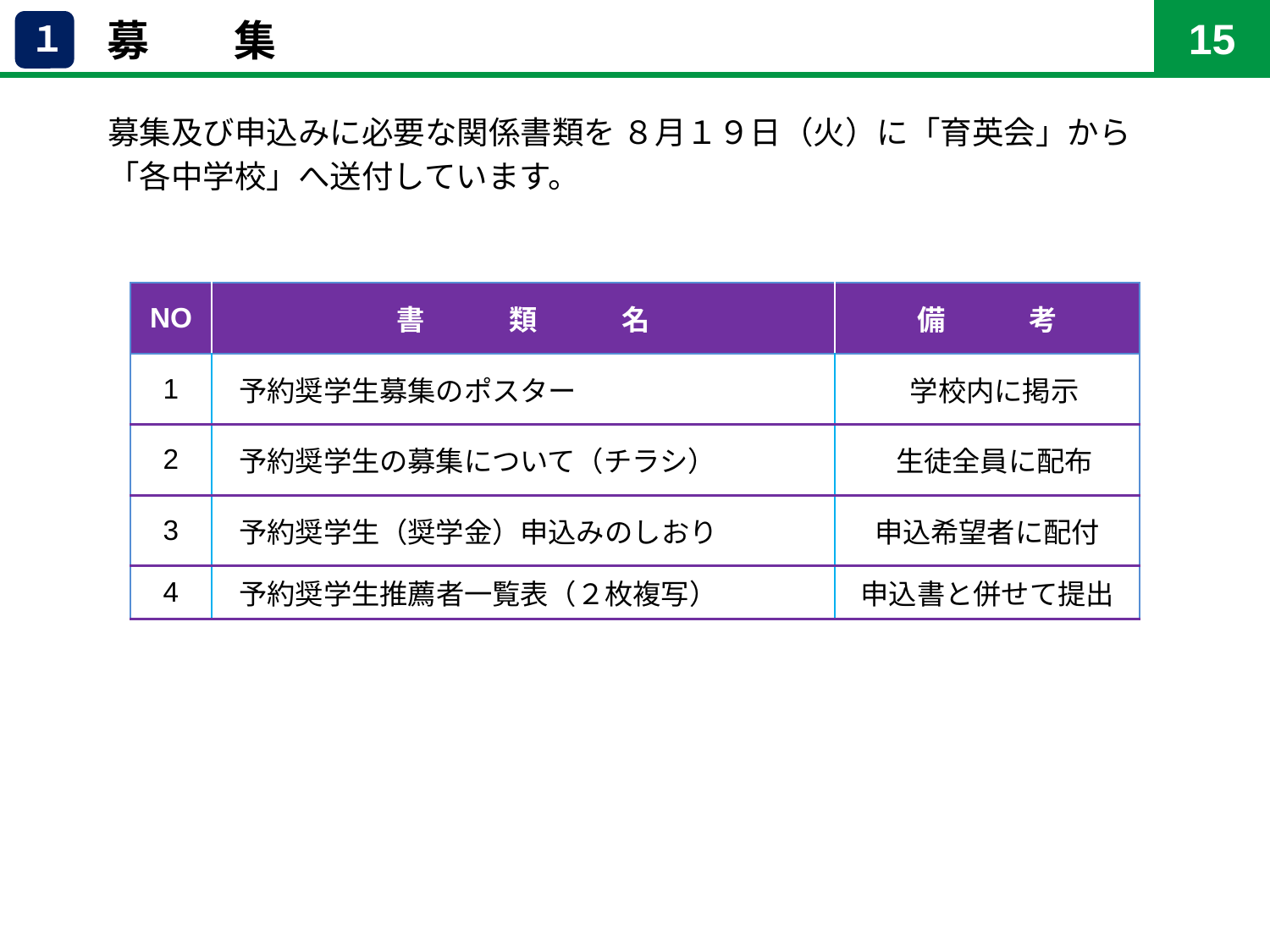

15
募　　集
１

　　　募集及び申込みに必要な関係書類を ８月１９日（火）に「育英会」から
　　　「各中学校」へ送付しています。
| NO | 書　　　類　　　名 | 備　　　考 |
| --- | --- | --- |
| 1 | 予約奨学生募集のポスター | 学校内に掲示 |
| 2 | 予約奨学生の募集について（チラシ） | 生徒全員に配布 |
| 3 | 予約奨学生（奨学金）申込みのしおり | 申込希望者に配付 |
| 4 | 予約奨学生推薦者一覧表（２枚複写） | 申込書と併せて提出 |